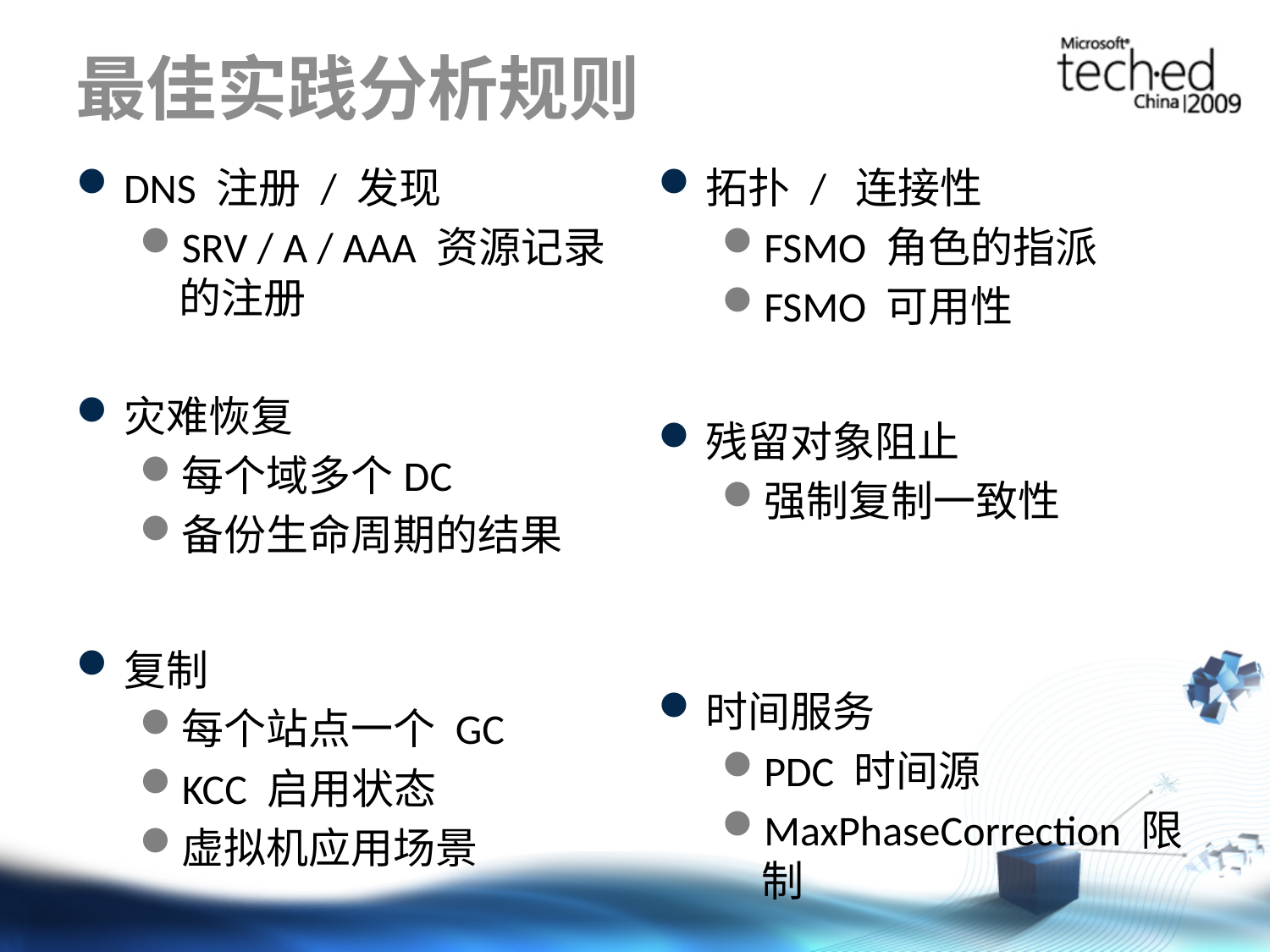

# 最佳实践分析规则
DNS 注册 / 发现
SRV / A / AAA 资源记录的注册

灾难恢复
每个域多个DC
备份生命周期的结果

复制
每个站点一个 GC
KCC 启用状态
虚拟机应用场景
拓扑 /  连接性
FSMO 角色的指派
FSMO 可用性

残留对象阻止
强制复制一致性

时间服务
PDC 时间源
MaxPhaseCorrection 限制